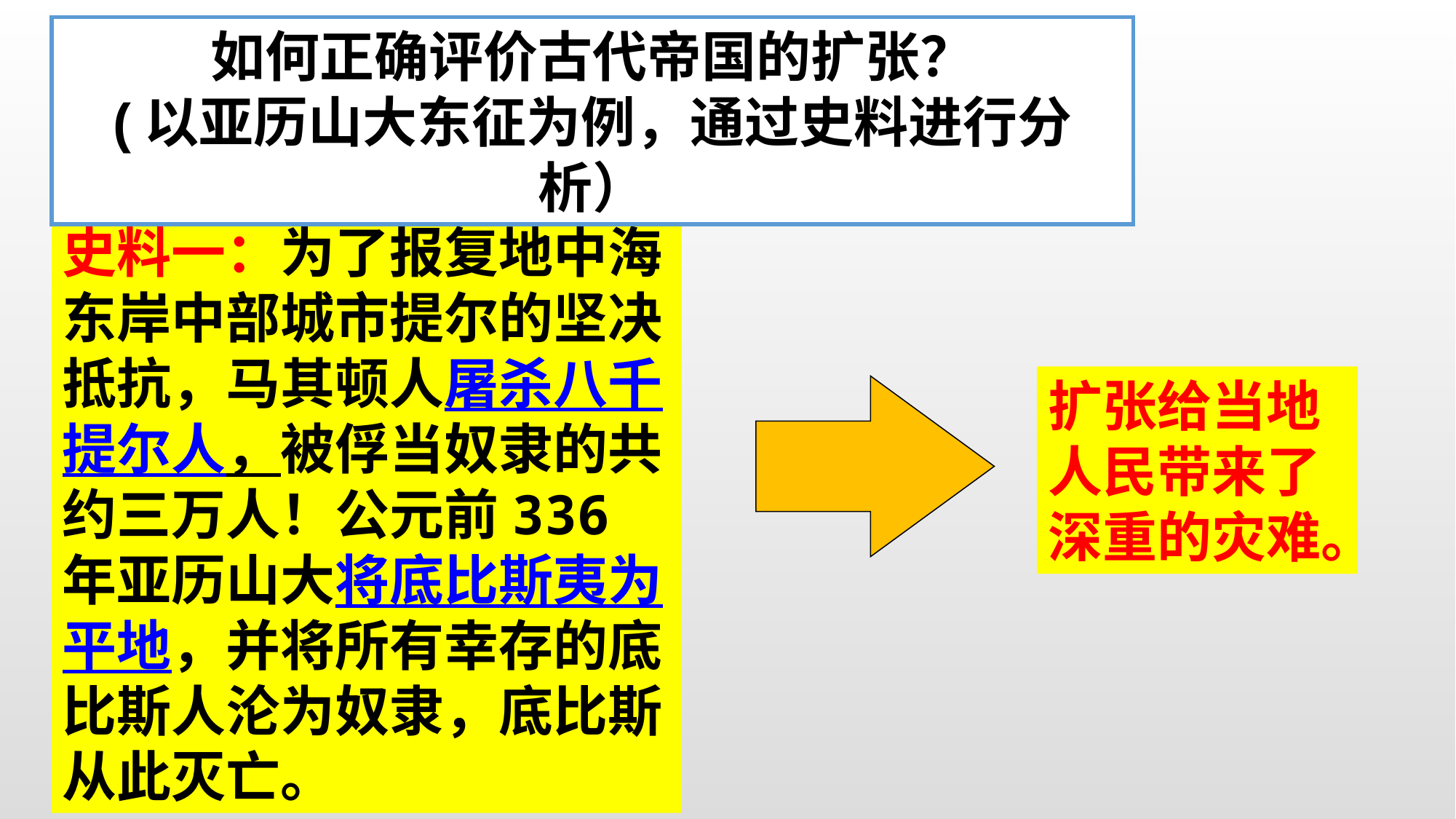

如何正确评价古代帝国的扩张？
(以亚历山大东征为例，通过史料进行分析）
史料一：为了报复地中海东岸中部城市提尔的坚决抵抗，马其顿人屠杀八千提尔人，被俘当奴隶的共约三万人！公元前336年亚历山大将底比斯夷为平地，并将所有幸存的底比斯人沦为奴隶，底比斯从此灭亡。

扩张给当地人民带来了深重的灾难。